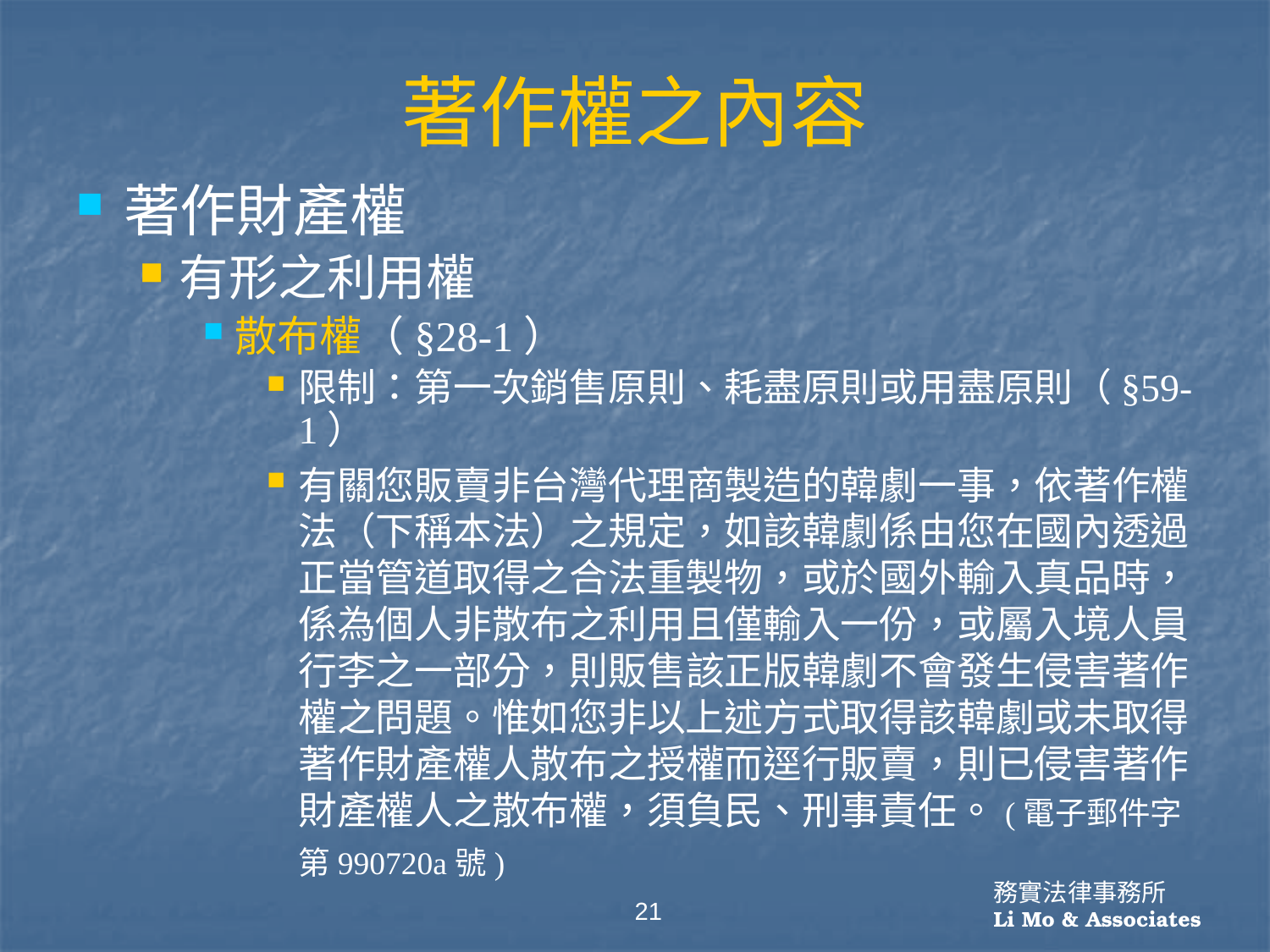

# 著作權之內容
著作財產權
有形之利用權
散布權（§28-1）
限制：第一次銷售原則、耗盡原則或用盡原則（§59-1）
有關您販賣非台灣代理商製造的韓劇一事，依著作權法（下稱本法）之規定，如該韓劇係由您在國內透過正當管道取得之合法重製物，或於國外輸入真品時，係為個人非散布之利用且僅輸入一份，或屬入境人員行李之一部分，則販售該正版韓劇不會發生侵害著作權之問題。惟如您非以上述方式取得該韓劇或未取得著作財產權人散布之授權而逕行販賣，則已侵害著作財產權人之散布權，須負民、刑事責任。(電子郵件字第990720a號)
21
務實法律事務所
Li Mo & Associates